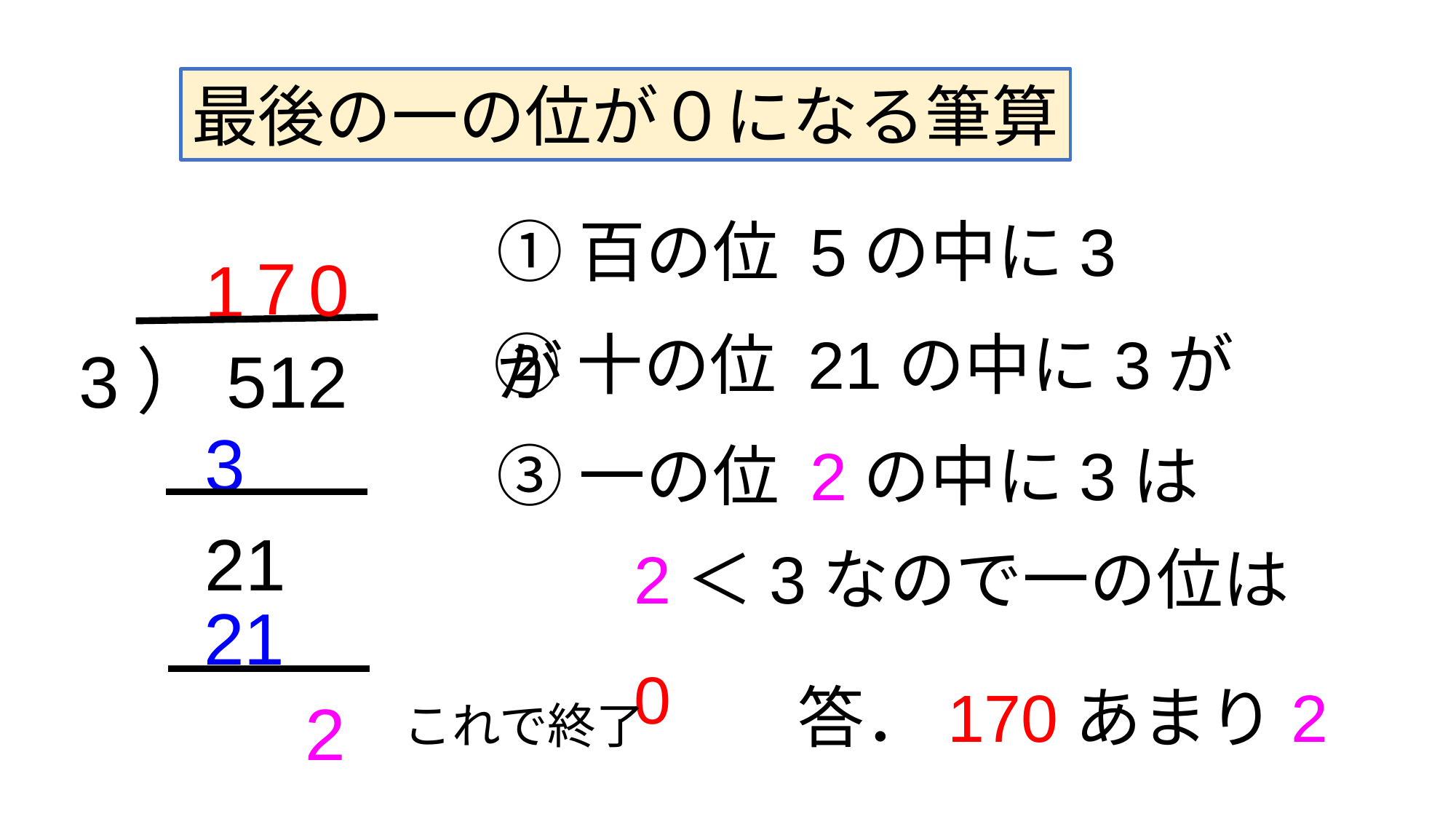

最後の一の位が０になる筆算
①百の位 5の中に3が
7
0
1
②十の位 21の中に3が
3）512
3
③一の位 2の中に3は
21
2＜3なので一の位は 0
21
2
これで終了
答．170あまり2